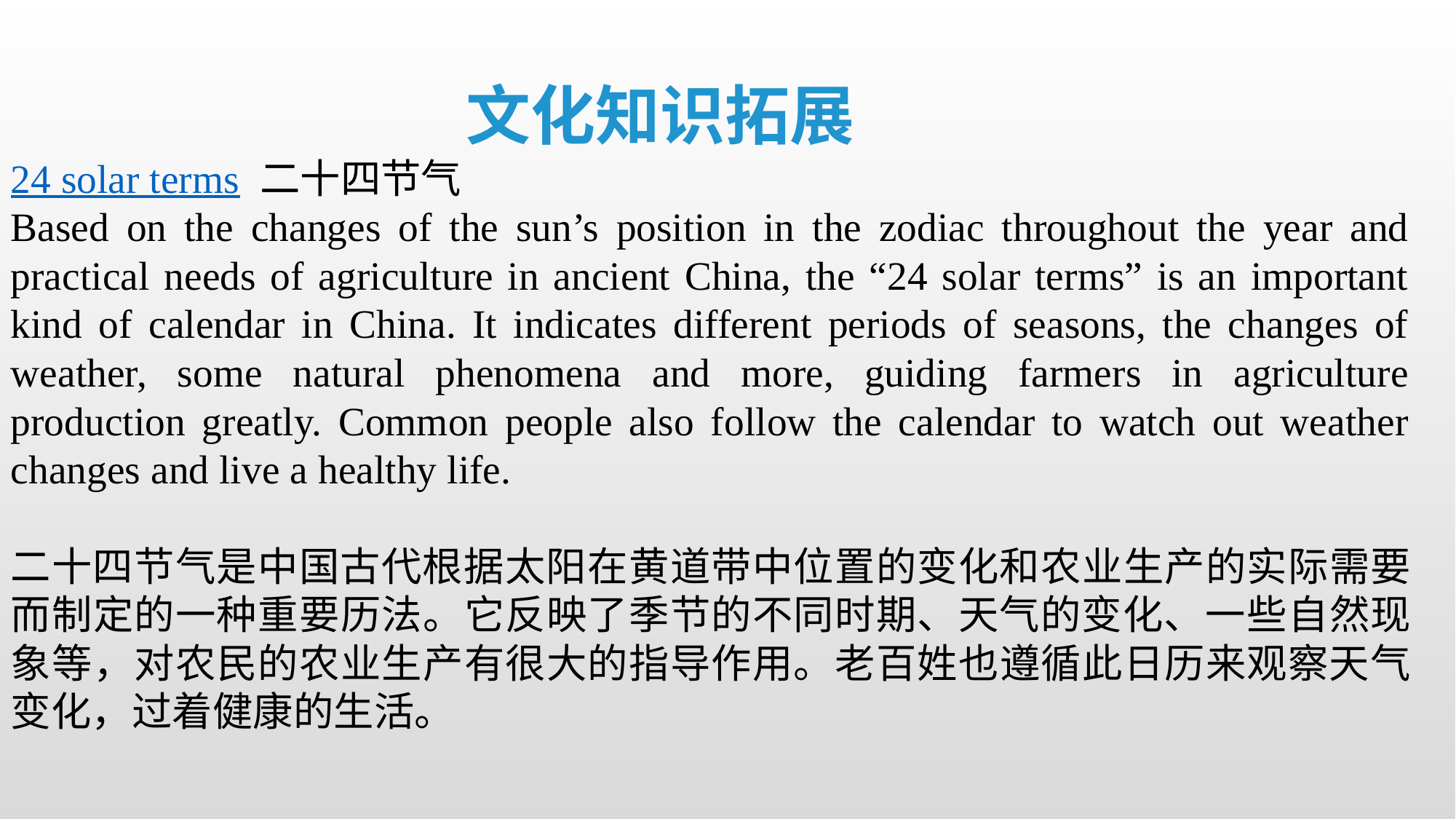

文化知识拓展
24 solar terms 二十四节气
Based on the changes of the sun’s position in the zodiac throughout the year and practical needs of agriculture in ancient China, the “24 solar terms” is an important kind of calendar in China. It indicates different periods of seasons, the changes of weather, some natural phenomena and more, guiding farmers in agriculture production greatly. Common people also follow the calendar to watch out weather changes and live a healthy life.

二十四节气是中国古代根据太阳在黄道带中位置的变化和农业生产的实际需要而制定的一种重要历法。它反映了季节的不同时期、天气的变化、一些自然现象等，对农民的农业生产有很大的指导作用。老百姓也遵循此日历来观察天气变化，过着健康的生活。